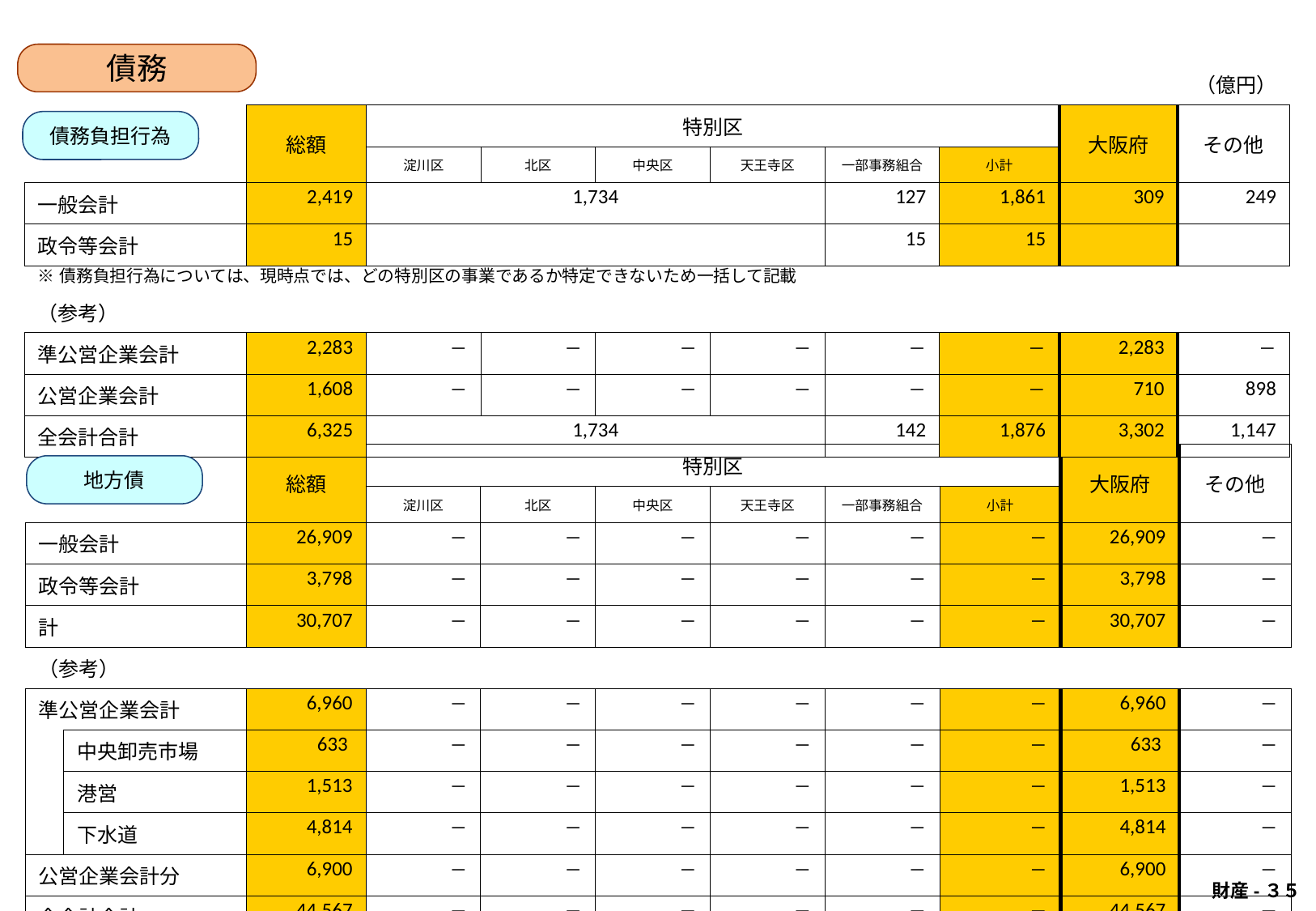

債務
|  |  |  |  |  |  |  |  |  | （億円） |  |
| --- | --- | --- | --- | --- | --- | --- | --- | --- | --- | --- |
|  | 総額 | 特別区 |  |  |  |  |  |  | 大阪府 | その他 |
|  |  | 淀川区 | 北区 | 中央区 | 天王寺区 | 一部事務組合 | 小計 |  |  |  |
| 一般会計 | 2,419 | 1,734 |  |  |  | 127 | 1,861 |  | 309 | 249 |
| 政令等会計 | 15 |  |  |  |  | 15 | 15 |  |  |  |
| ※債務負担行為については、現時点では、どの特別区の事業であるか特定できないため一括して記載 （参考） |  |  |  |  |  |  |  |  |  |  |
| 準公営企業会計 | 2,283 | ― | ― | ― | ― | ― | ― |  | 2,283 | ― |
| 公営企業会計 | 1,608 | ― | ― | ― | ― | ― | ― |  | 710 | 898 |
| 全会計合計 | 6,325 | 1,734 |  |  |  | 142 | 1,876 |  | 3,302 | 1,147 |
債務負担行為
|  |  |  |  |  |  |  |  |  |  |  |
| --- | --- | --- | --- | --- | --- | --- | --- | --- | --- | --- |
|  |  | 総額 | 特別区 |  |  |  |  |  | 大阪府 | その他 |
|  |  |  | 淀川区 | 北区 | 中央区 | 天王寺区 | 一部事務組合 | 小計 |  |  |
| 一般会計 |  | 26,909 | ― | ― | ― | ― | ― | ― | 26,909 | ― |
| 政令等会計 |  | 3,798 | ― | ― | ― | ― | ― | ― | 3,798 | ― |
| 計 |  | 30,707 | ― | ― | ― | ― | ― | ― | 30,707 | ― |
| （参考） |  |  |  |  |  |  |  |  |  |  |
| 準公営企業会計 |  | 6,960 | ― | ― | ― | ― | ― | ― | 6,960 | ― |
|  | 中央卸売市場 | 633 | ― | ― | ― | ― | ― | ― | 633 | ― |
|  | 港営 | 1,513 | ― | ― | ― | ― | ― | ― | 1,513 | ― |
|  | 下水道 | 4,814 | ― | ― | ― | ― | ― | ― | 4,814 | ― |
| 公営企業会計分 |  | 6,900 | ― | ― | ― | ― | ― | ― | 6,900 | ― |
| 全会計合計 |  | 44,567 | ― | ― | ― | ― | ― | ― | 44,567 | ― |
地方債
財産-３５